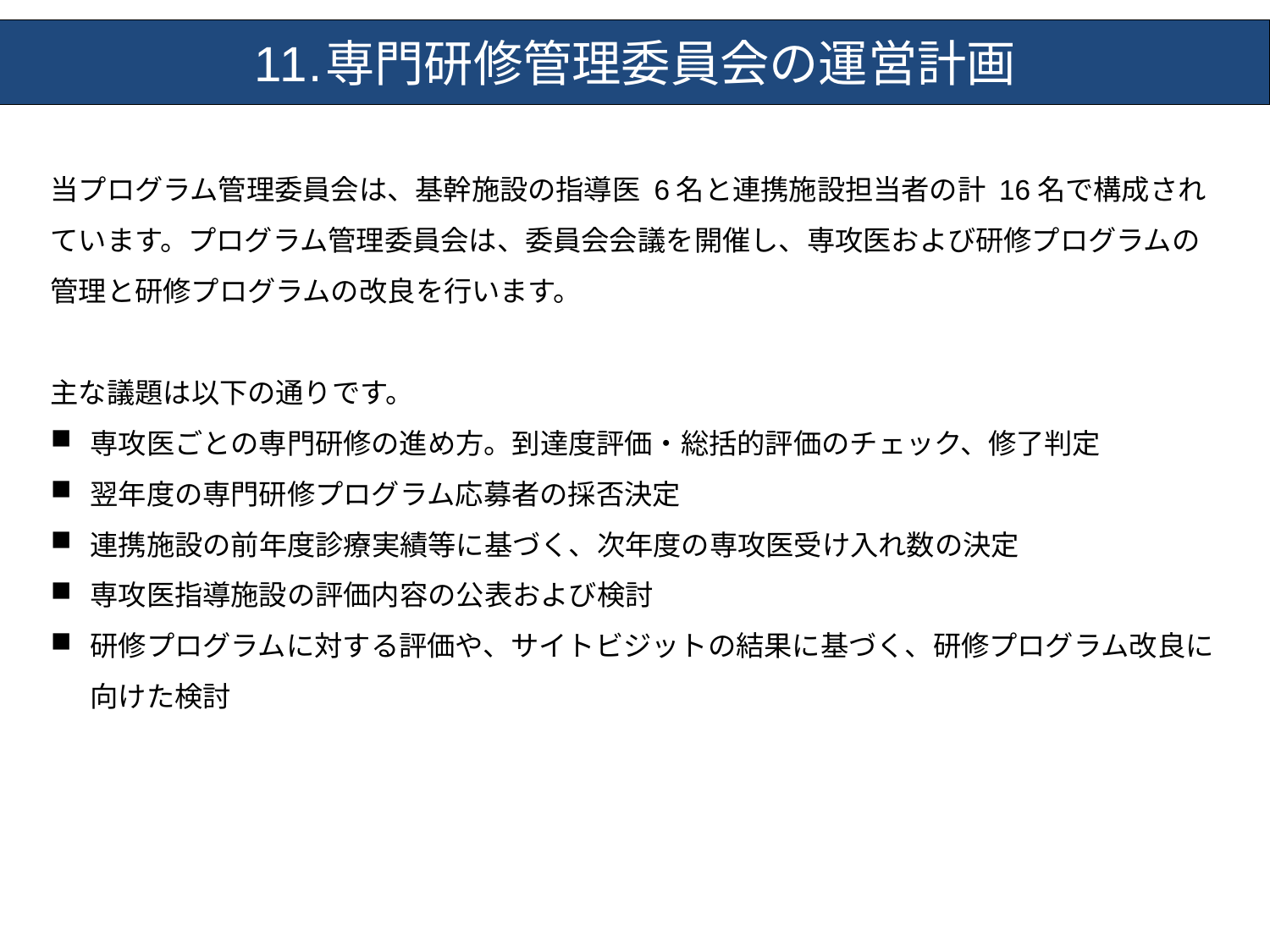

専門研修管理委員会の運営計画
当プログラム管理委員会は、基幹施設の指導医 6名と連携施設担当者の計 16名で構成されています。プログラム管理委員会は、委員会会議を開催し、専攻医および研修プログラムの管理と研修プログラムの改良を行います。

主な議題は以下の通りです。
専攻医ごとの専門研修の進め方。到達度評価・総括的評価のチェック、修了判定
翌年度の専門研修プログラム応募者の採否決定
連携施設の前年度診療実績等に基づく、次年度の専攻医受け入れ数の決定
専攻医指導施設の評価内容の公表および検討
研修プログラムに対する評価や、サイトビジットの結果に基づく、研修プログラム改良に向けた検討